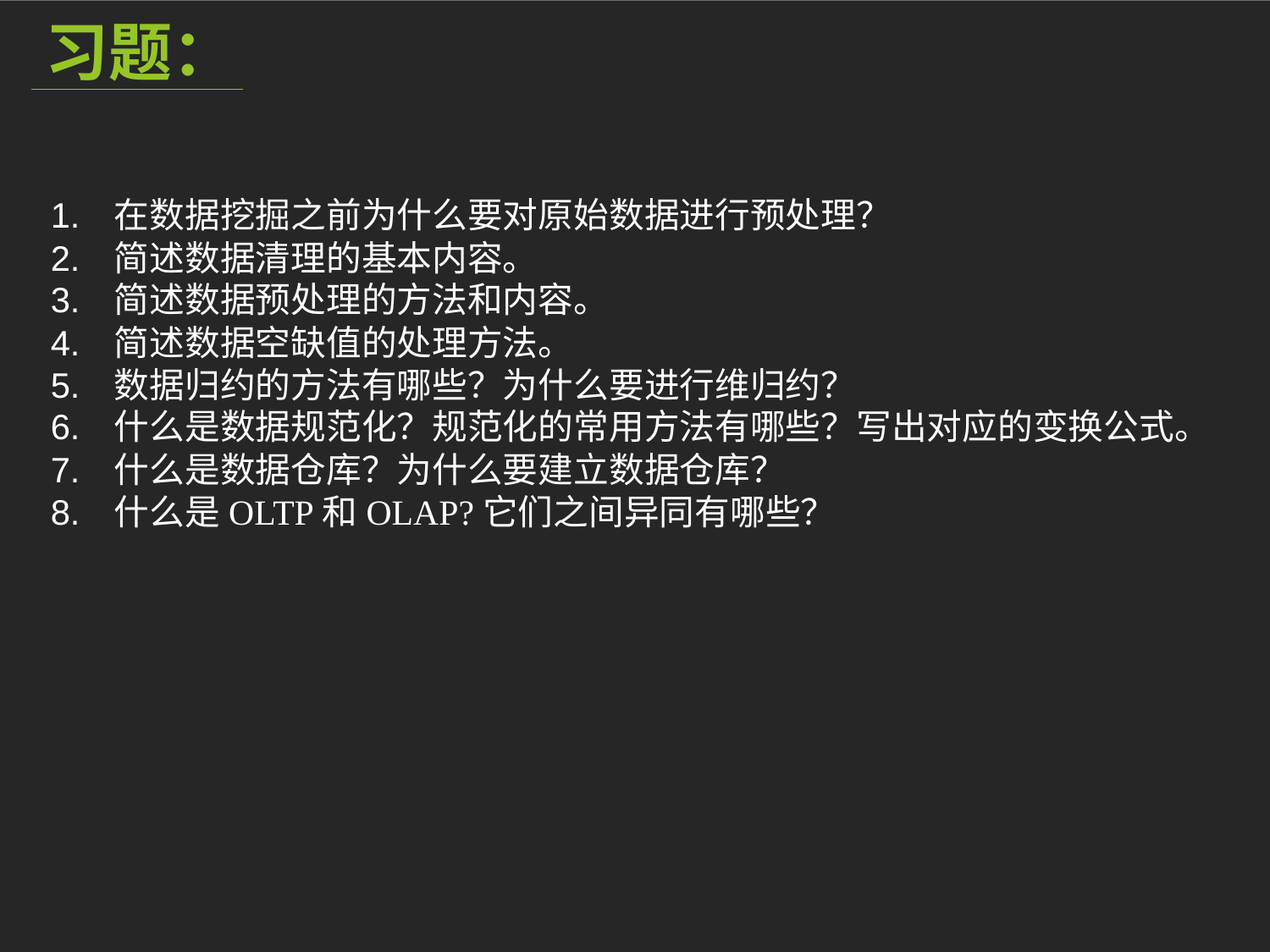

习题：
在数据挖掘之前为什么要对原始数据进行预处理？
简述数据清理的基本内容。
简述数据预处理的方法和内容。
简述数据空缺值的处理方法。
数据归约的方法有哪些？为什么要进行维归约？
什么是数据规范化？规范化的常用方法有哪些？写出对应的变换公式。
什么是数据仓库？为什么要建立数据仓库？
什么是OLTP和OLAP?它们之间异同有哪些？